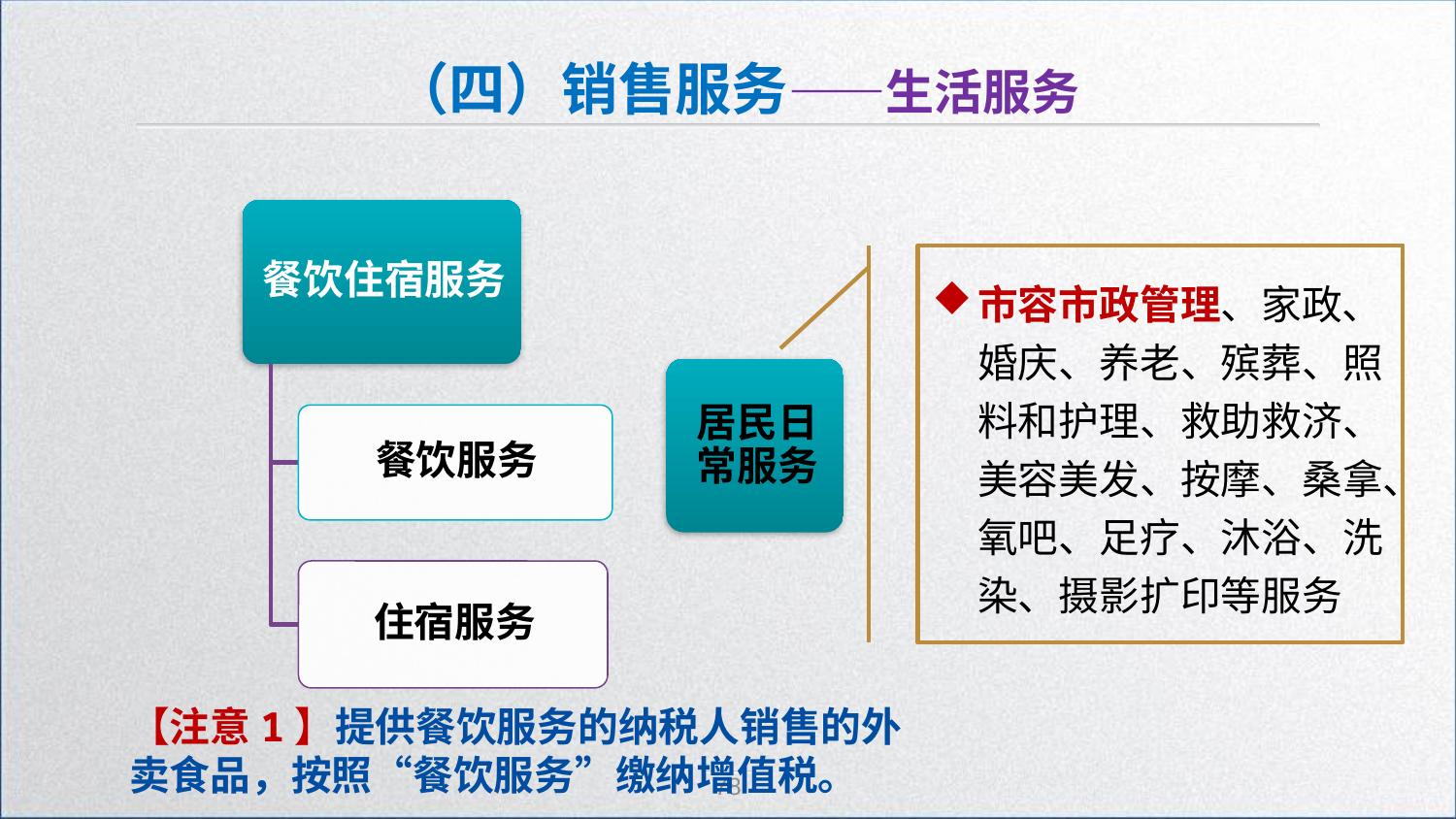

（四）销售服务——生活服务
餐饮住宿服务
餐饮服务
住宿服务
居民日常服务
市容市政管理、家政、婚庆、养老、殡葬、照料和护理、救助救济、美容美发、按摩、桑拿、氧吧、足疗、沐浴、洗染、摄影扩印等服务
【注意1】提供餐饮服务的纳税人销售的外卖食品，按照“餐饮服务”缴纳增值税。
78